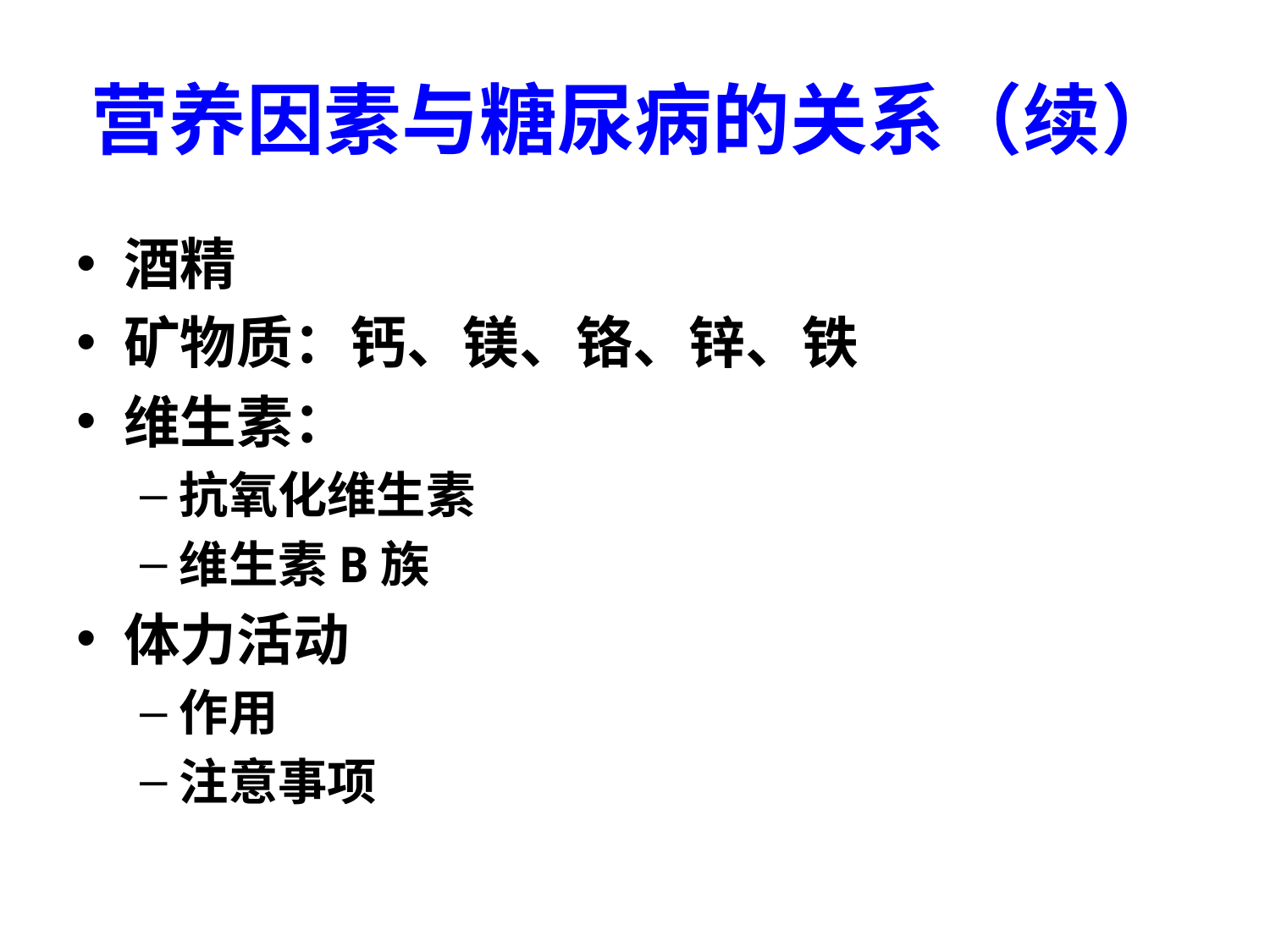

# 营养因素与糖尿病的关系（续）
酒精
矿物质：钙、镁、铬、锌、铁
维生素：
抗氧化维生素
维生素B族
体力活动
作用
注意事项